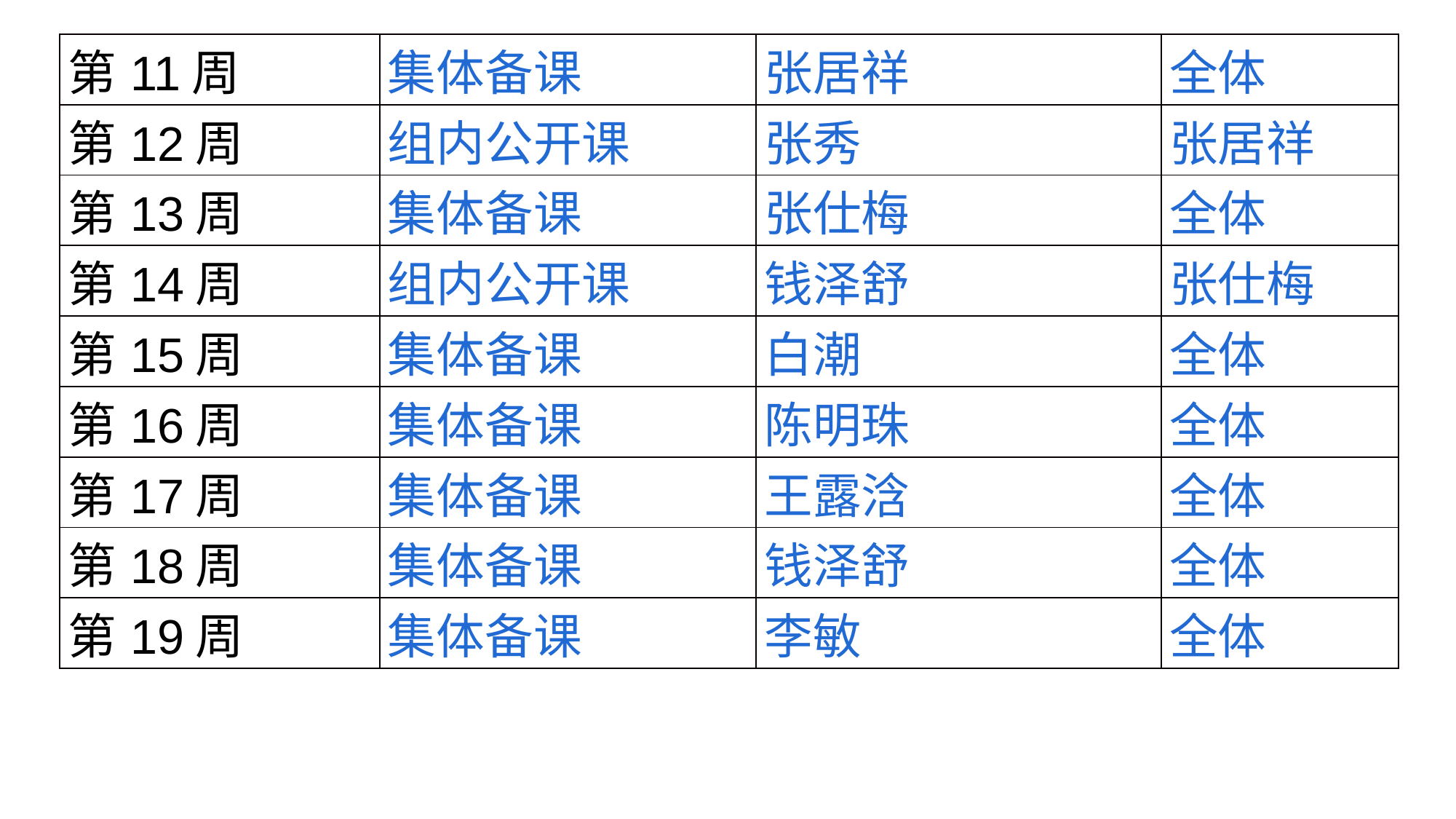

| 第11周 | 集体备课 | 张居祥 | 全体 |
| --- | --- | --- | --- |
| 第12周 | 组内公开课 | 张秀 | 张居祥 |
| 第13周 | 集体备课 | 张仕梅 | 全体 |
| 第14周 | 组内公开课 | 钱泽舒 | 张仕梅 |
| 第15周 | 集体备课 | 白潮 | 全体 |
| 第16周 | 集体备课 | 陈明珠 | 全体 |
| 第17周 | 集体备课 | 王露浛 | 全体 |
| 第18周 | 集体备课 | 钱泽舒 | 全体 |
| 第19周 | 集体备课 | 李敏 | 全体 |